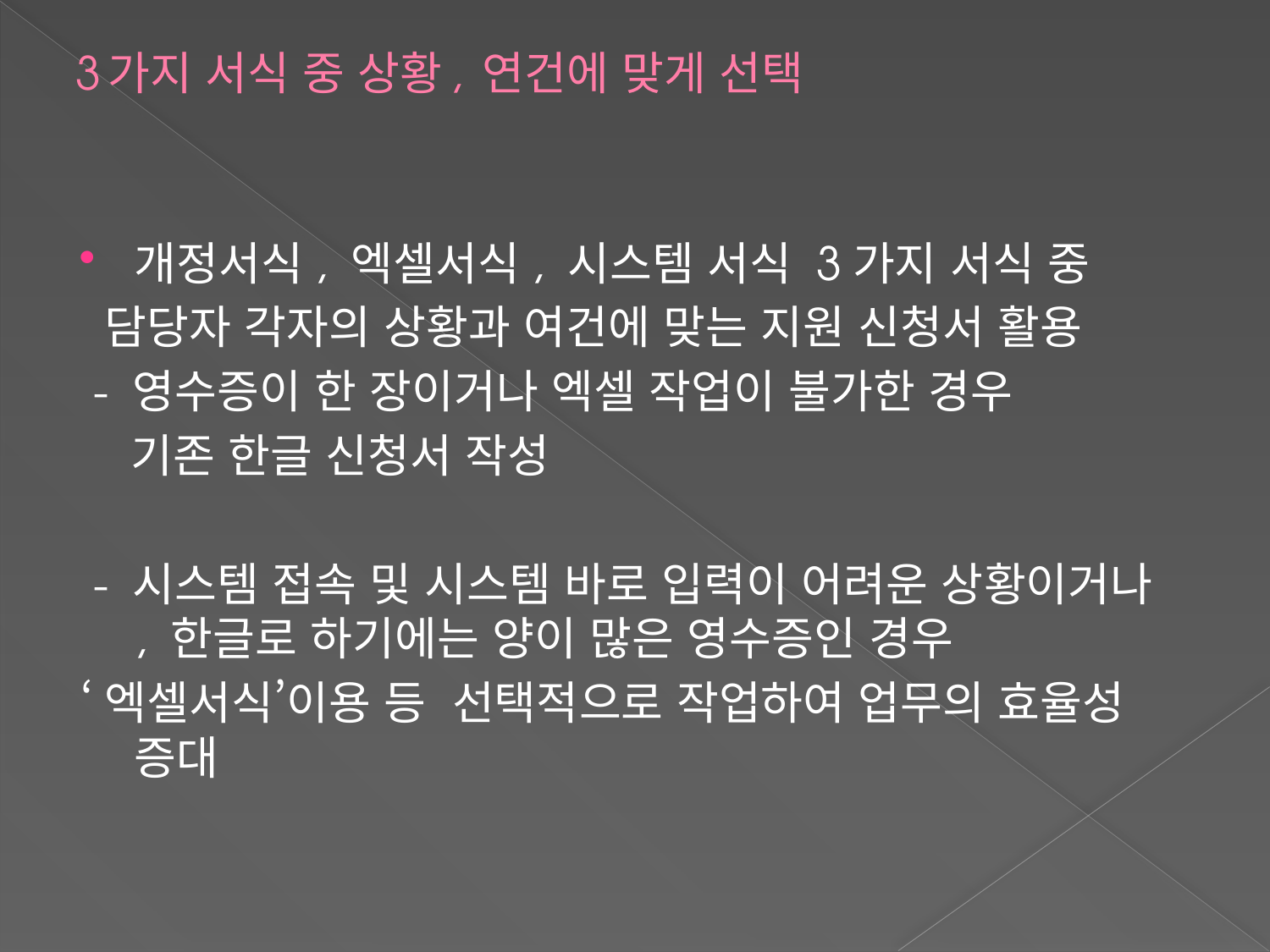

# 3가지 서식 중 상황, 연건에 맞게 선택
개정서식, 엑셀서식, 시스템 서식 3가지 서식 중
 담당자 각자의 상황과 여건에 맞는 지원 신청서 활용
 - 영수증이 한 장이거나 엑셀 작업이 불가한 경우
   기존 한글 신청서 작성

 - 시스템 접속 및 시스템 바로 입력이 어려운 상황이거나 , 한글로 하기에는 양이 많은 영수증인 경우
‘엑셀서식’이용 등  선택적으로 작업하여 업무의 효율성 증대